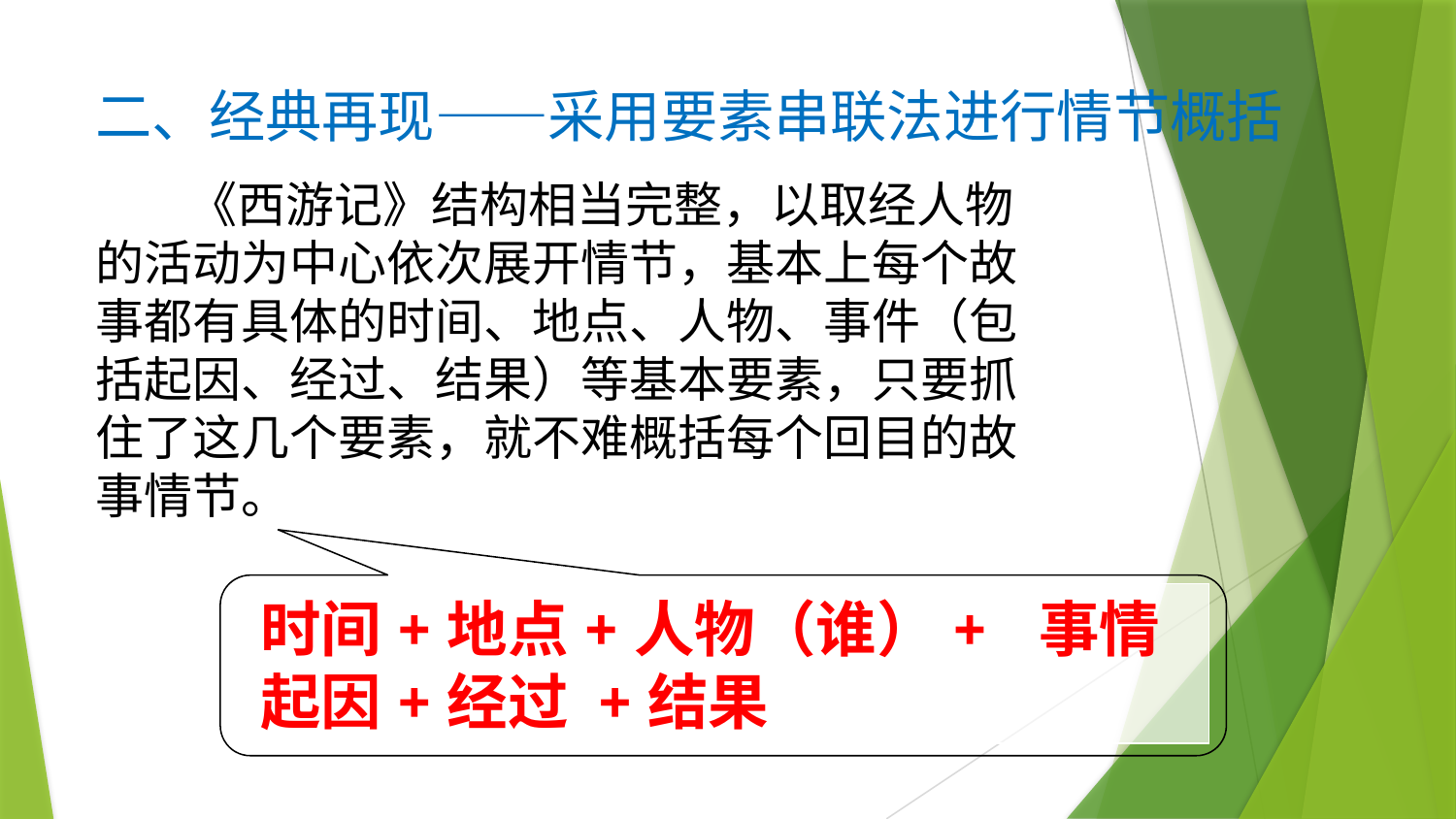

二、经典再现——采用要素串联法进行情节概括
   《西游记》结构相当完整，以取经人物的活动为中心依次展开情节，基本上每个故事都有具体的时间、地点、人物、事件（包括起因、经过、结果）等基本要素，只要抓住了这几个要素，就不难概括每个回目的故事情节。

时间+地点+人物（谁）+ 事情起因+经过 +结果